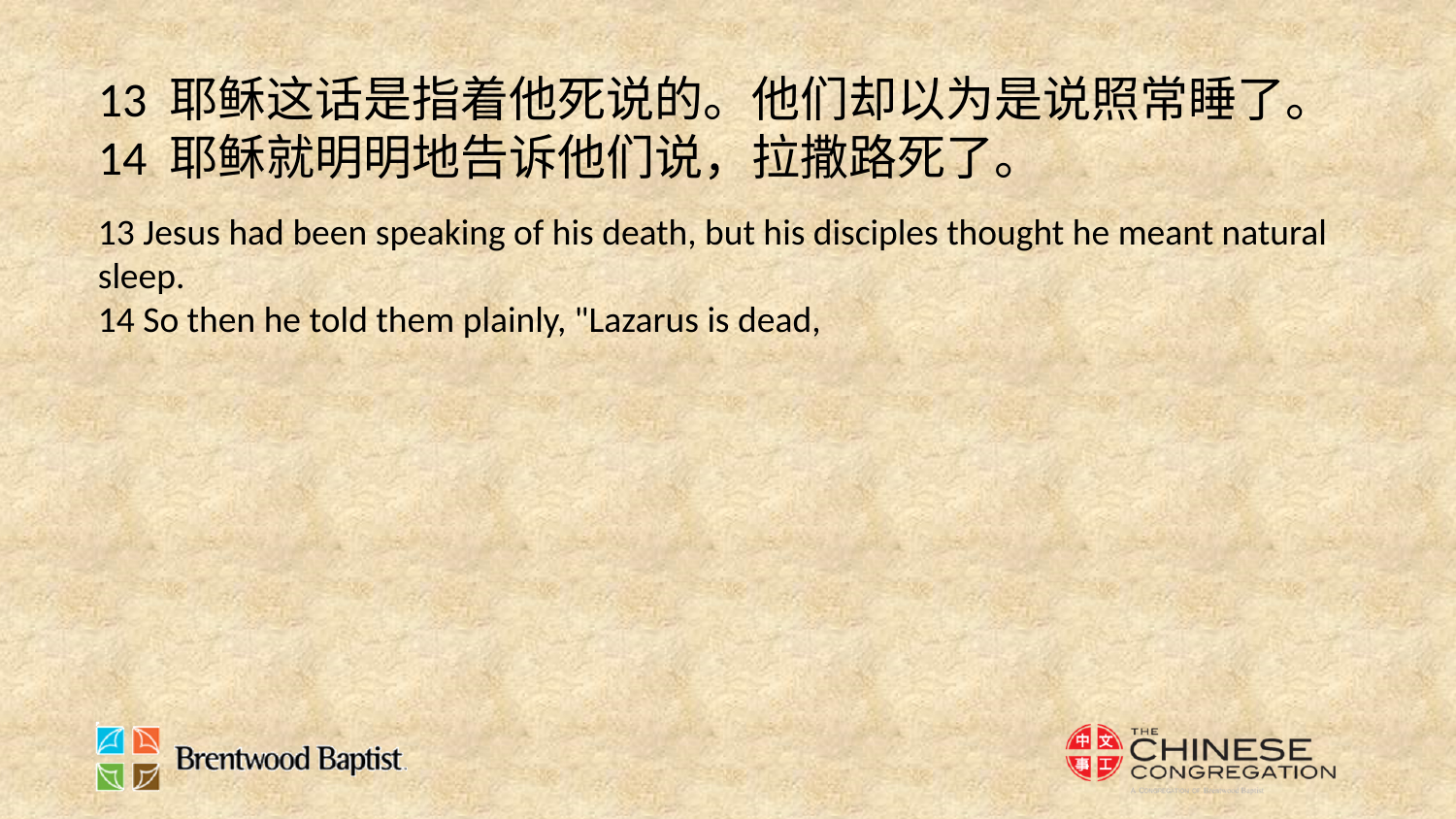

13 耶稣这话是指着他死说的。他们却以为是说照常睡了。
14 耶稣就明明地告诉他们说，拉撒路死了。

13 Jesus had been speaking of his death, but his disciples thought he meant natural sleep.
14 So then he told them plainly, "Lazarus is dead,